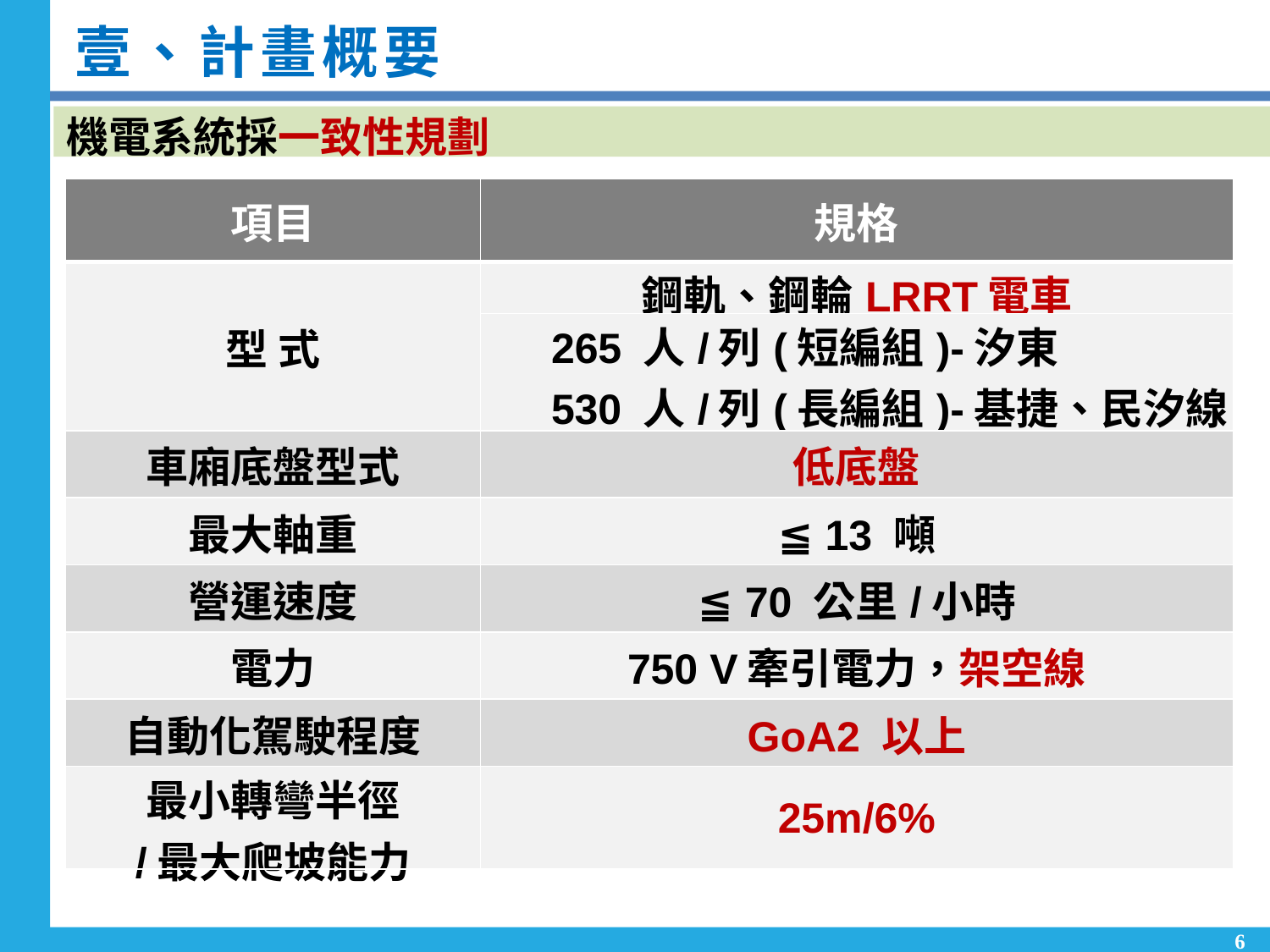

壹、計畫概要
SB01
SB02
SB10
SB13
共軌段
汐東捷運

SB14
SB15

北五堵

汐科
汐止區公所
八堵
SB10~SB15
SB
民生汐止線
SB01~SB15
基隆捷運

南港
樟樹灣
站間尖峰運量
班距／編組
共軌段班距
營運模式
分 期 建 設
1
汐東捷運

6分鐘

2,560
人/時

SB15站折返

6分鐘／短編組

SB10 – SB15

2
基隆捷運
加入營運
SB10 – SB15

6分鐘／短編組

7,190
人/時

每小時20列車容量限制
預留SB13站折返機制
3分鐘

7.5分鐘／長編組

南港 – 八堵

7.5分鐘／長編組

南港 – 北五堵

6分鐘／長編組

(全程車)
SB01 – SB15

11,700
人/時

每小時20列車容量限制
預留SB13站折返機制
3
全路網營運
(民汐+基捷)

3分鐘

5.4分鐘／長編組

SB02 – SB10

(區間車)
南港 – 八堵

7.5分鐘／長編組

南港 – 北五堵

7.5分鐘／長編組

機電系統採一致性規劃
| 項目 | 規格 |
| --- | --- |
| 型 式 | 鋼軌、鋼輪LRRT電車 |
|  | 265 人/列(短編組)-汐東 530 人/列(長編組)-基捷、民汐線 |
| 車廂底盤型式 | 低底盤 |
| 最大軸重 | ≦ 13 噸 |
| 營運速度 | ≦ 70 公里/小時 |
| 電力 | 750 V牽引電力，架空線 |
| 自動化駕駛程度 | GoA2 以上 |
| 最小轉彎半徑 /最大爬坡能力 | 25m/6% |